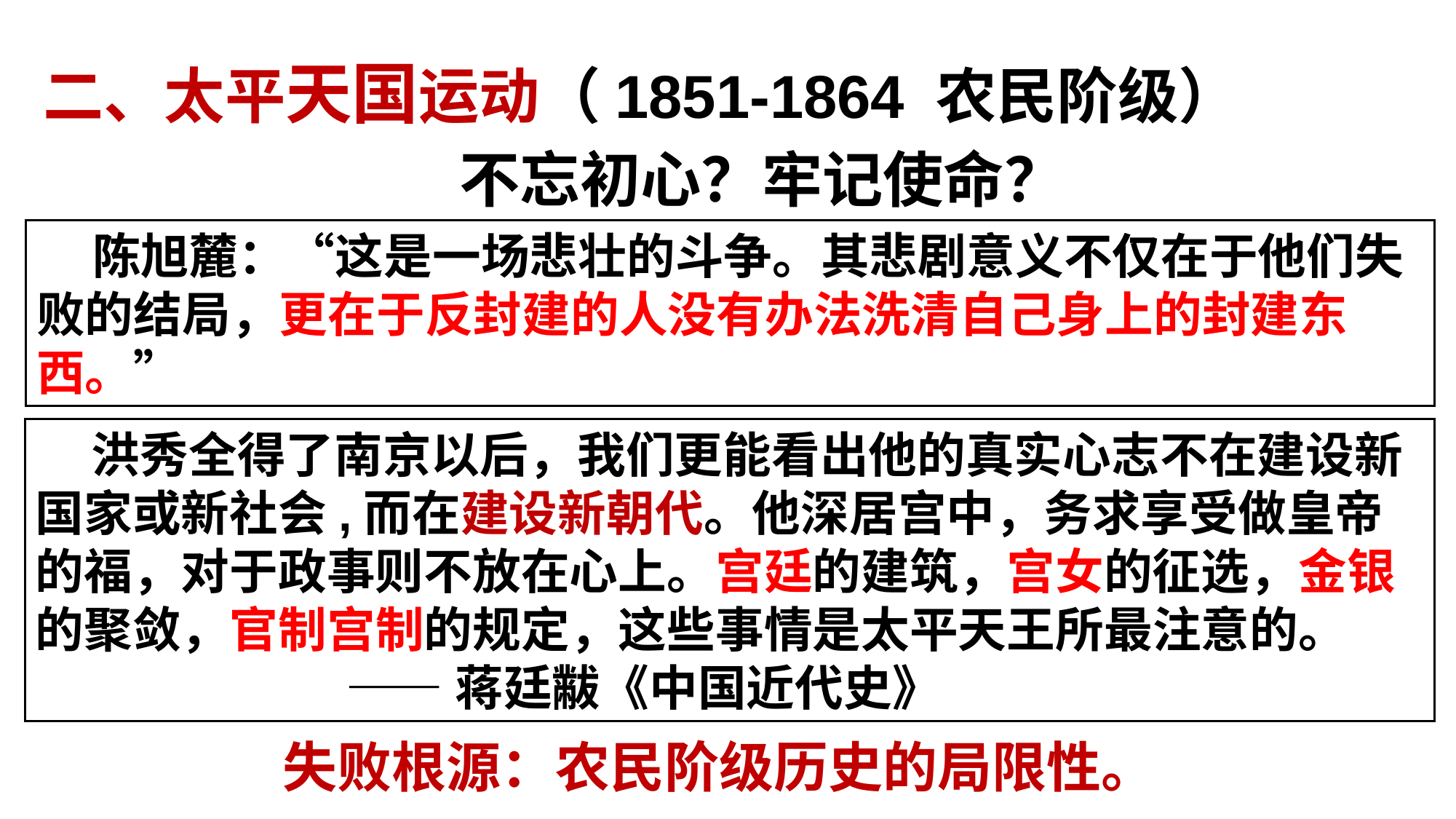

二、太平天国运动（1851-1864 农民阶级）
不忘初心？牢记使命？
    陈旭麓：“这是一场悲壮的斗争。其悲剧意义不仅在于他们失败的结局，更在于反封建的人没有办法洗清自己身上的封建东西。”
    洪秀全得了南京以后，我们更能看出他的真实心志不在建设新国家或新社会,而在建设新朝代。他深居宫中，务求享受做皇帝的福，对于政事则不放在心上。宫廷的建筑，宫女的征选，金银的聚敛，官制宫制的规定，这些事情是太平天王所最注意的。
                            ——蒋廷黻《中国近代史》
失败根源：农民阶级历史的局限性。